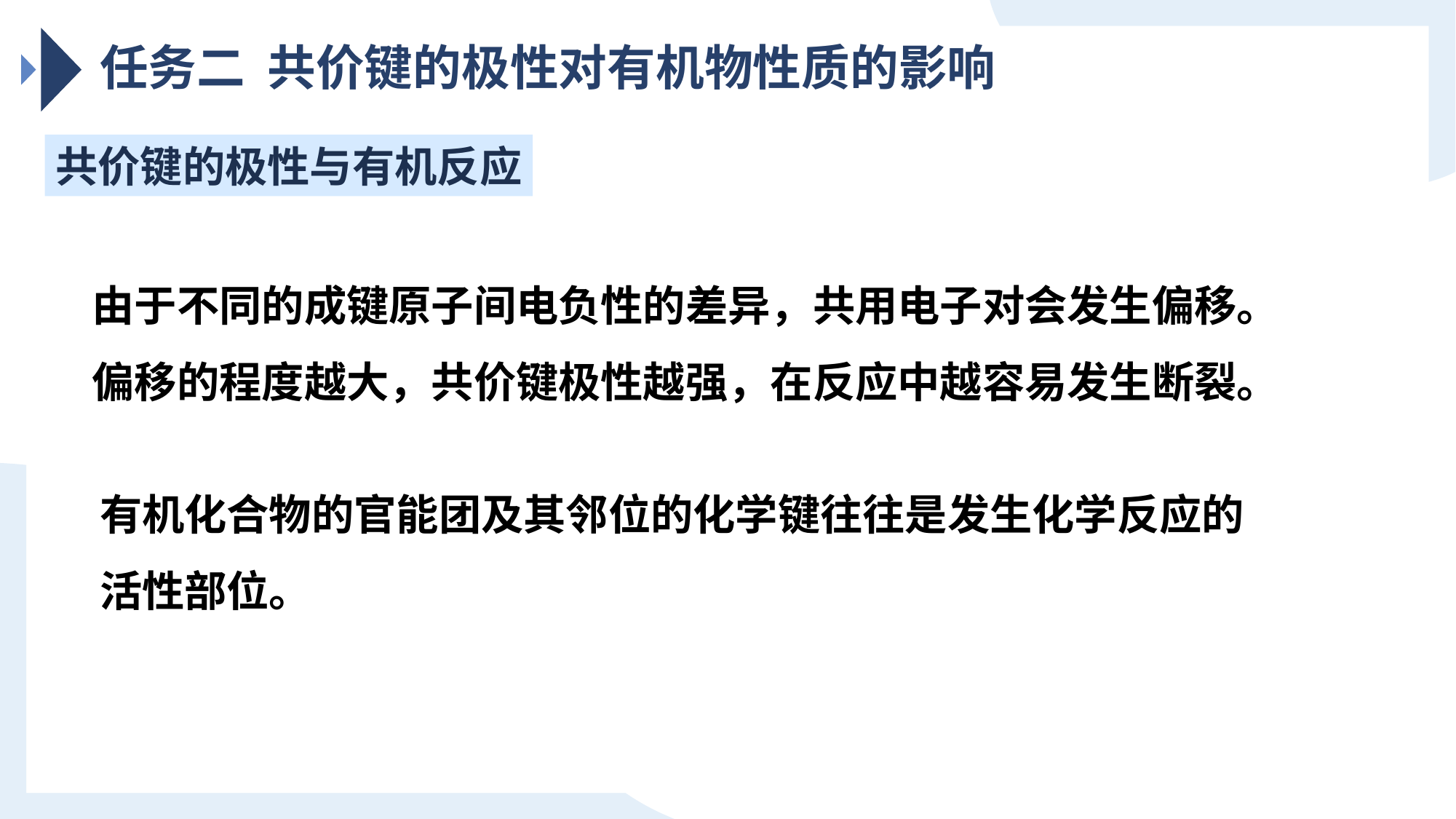

任务二  共价键的极性对有机物性质的影响

共价键的极性与有机反应
由于不同的成键原子间电负性的差异，共用电子对会发生偏移。
偏移的程度越大，共价键极性越强，在反应中越容易发生断裂。
有机化合物的官能团及其邻位的化学键往往是发生化学反应的活性部位。